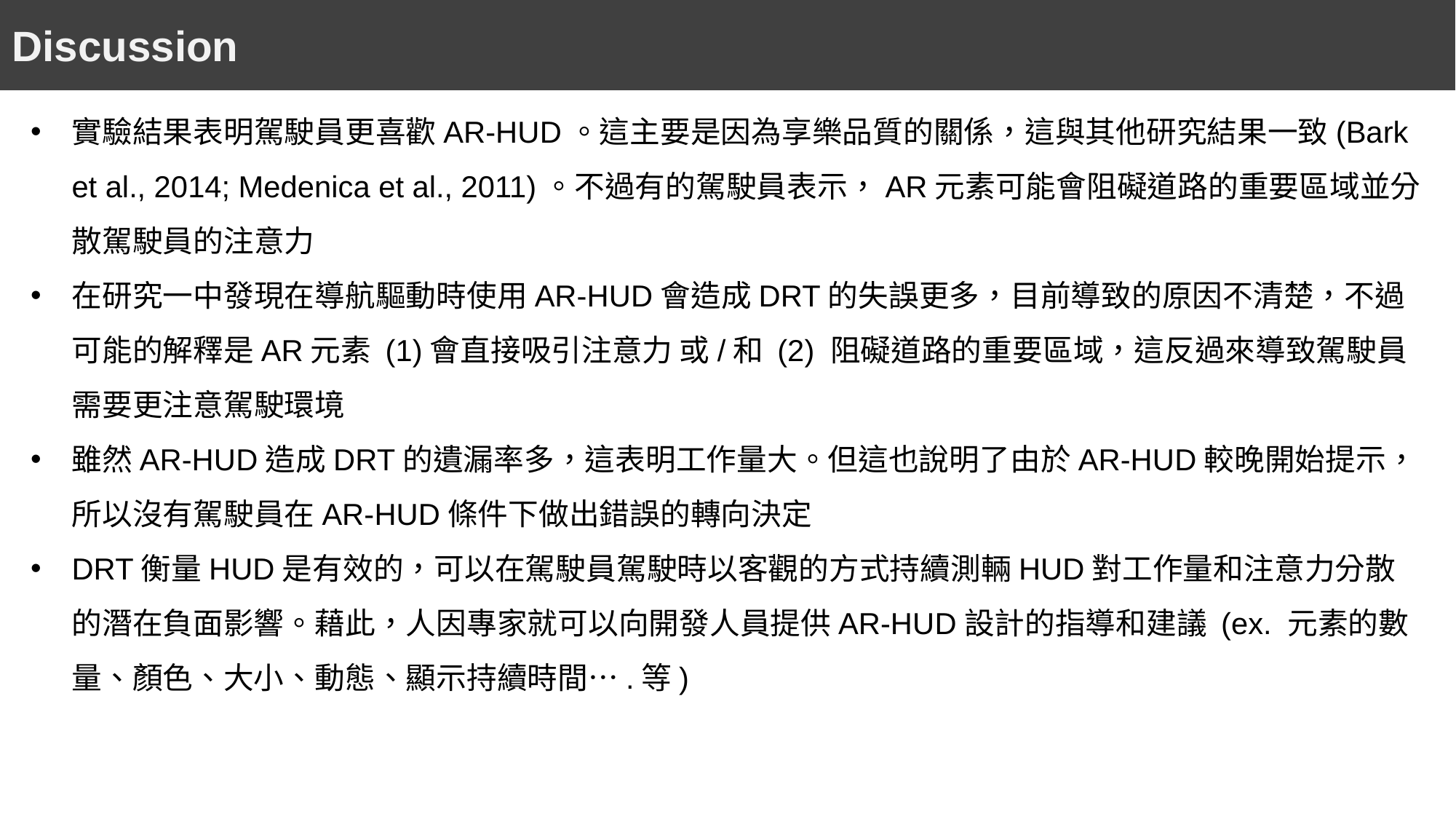

Discussion
實驗結果表明駕駛員更喜歡AR-HUD。這主要是因為享樂品質的關係，這與其他研究結果一致(Bark et al., 2014; Medenica et al., 2011)。不過有的駕駛員表示，AR元素可能會阻礙道路的重要區域並分散駕駛員的注意力
在研究一中發現在導航驅動時使用AR-HUD會造成DRT的失誤更多，目前導致的原因不清楚，不過可能的解釋是AR元素 (1)會直接吸引注意力 或/和 (2) 阻礙道路的重要區域，這反過來導致駕駛員需要更注意駕駛環境
雖然AR-HUD造成DRT的遺漏率多，這表明工作量大。但這也說明了由於AR-HUD較晚開始提示，所以沒有駕駛員在AR-HUD條件下做出錯誤的轉向決定
DRT衡量HUD是有效的，可以在駕駛員駕駛時以客觀的方式持續測輛HUD對工作量和注意力分散的潛在負面影響。藉此，人因專家就可以向開發人員提供AR-HUD設計的指導和建議 (ex. 元素的數量、顏色、大小、動態、顯示持續時間….等)